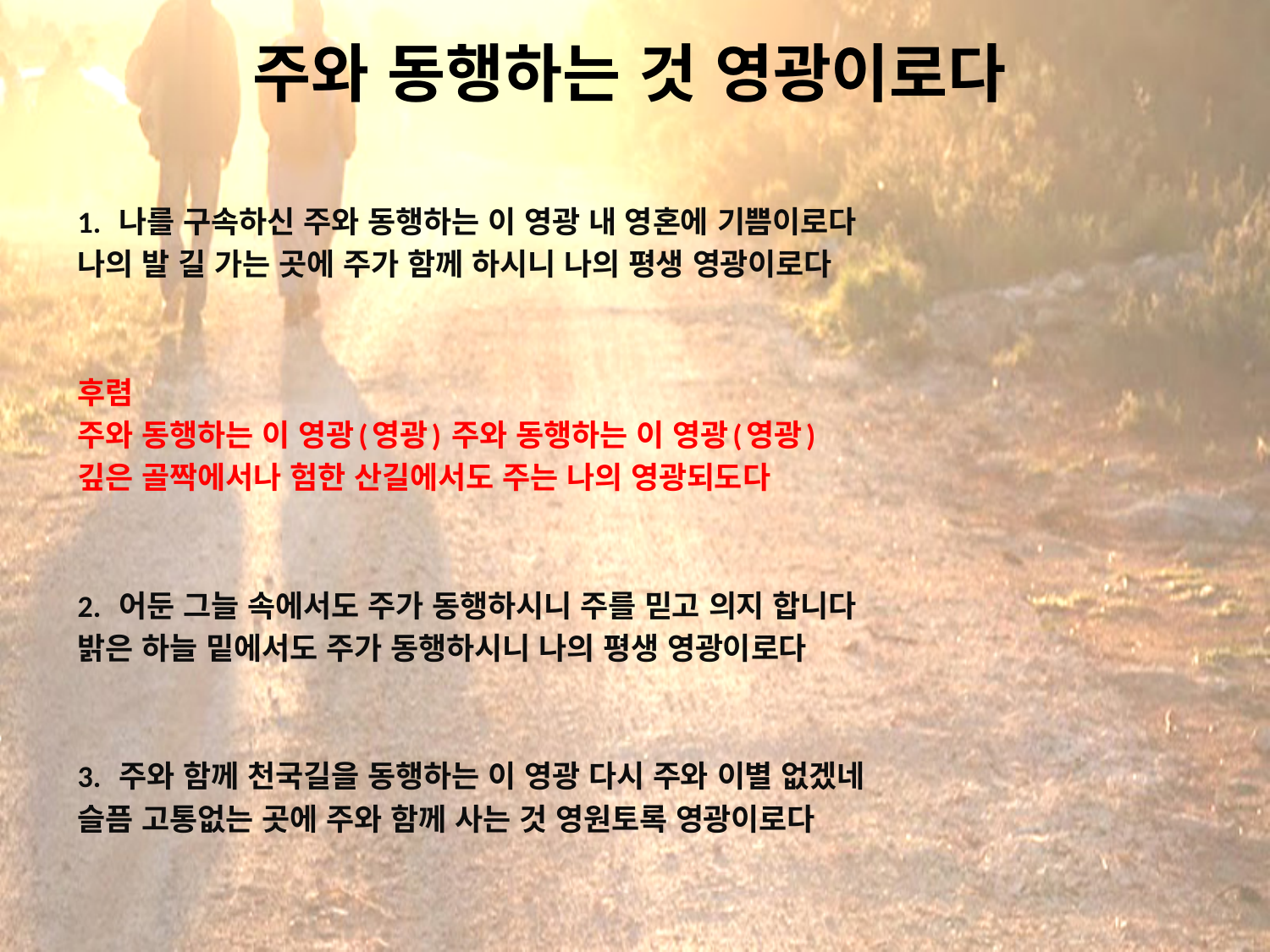

# 주와 동행하는 것 영광이로다
1.  나를 구속하신 주와 동행하는 이 영광 내 영혼에 기쁨이로다
나의 발 길 가는 곳에 주가 함께 하시니 나의 평생 영광이로다

후렴
주와 동행하는 이 영광(영광) 주와 동행하는 이 영광(영광)
깊은 골짝에서나 험한 산길에서도 주는 나의 영광되도다

2.  어둔 그늘 속에서도 주가 동행하시니 주를 믿고 의지 합니다
밝은 하늘 밑에서도 주가 동행하시니 나의 평생 영광이로다

3.  주와 함께 천국길을 동행하는 이 영광 다시 주와 이별 없겠네
슬픔 고통없는 곳에 주와 함께 사는 것 영원토록 영광이로다